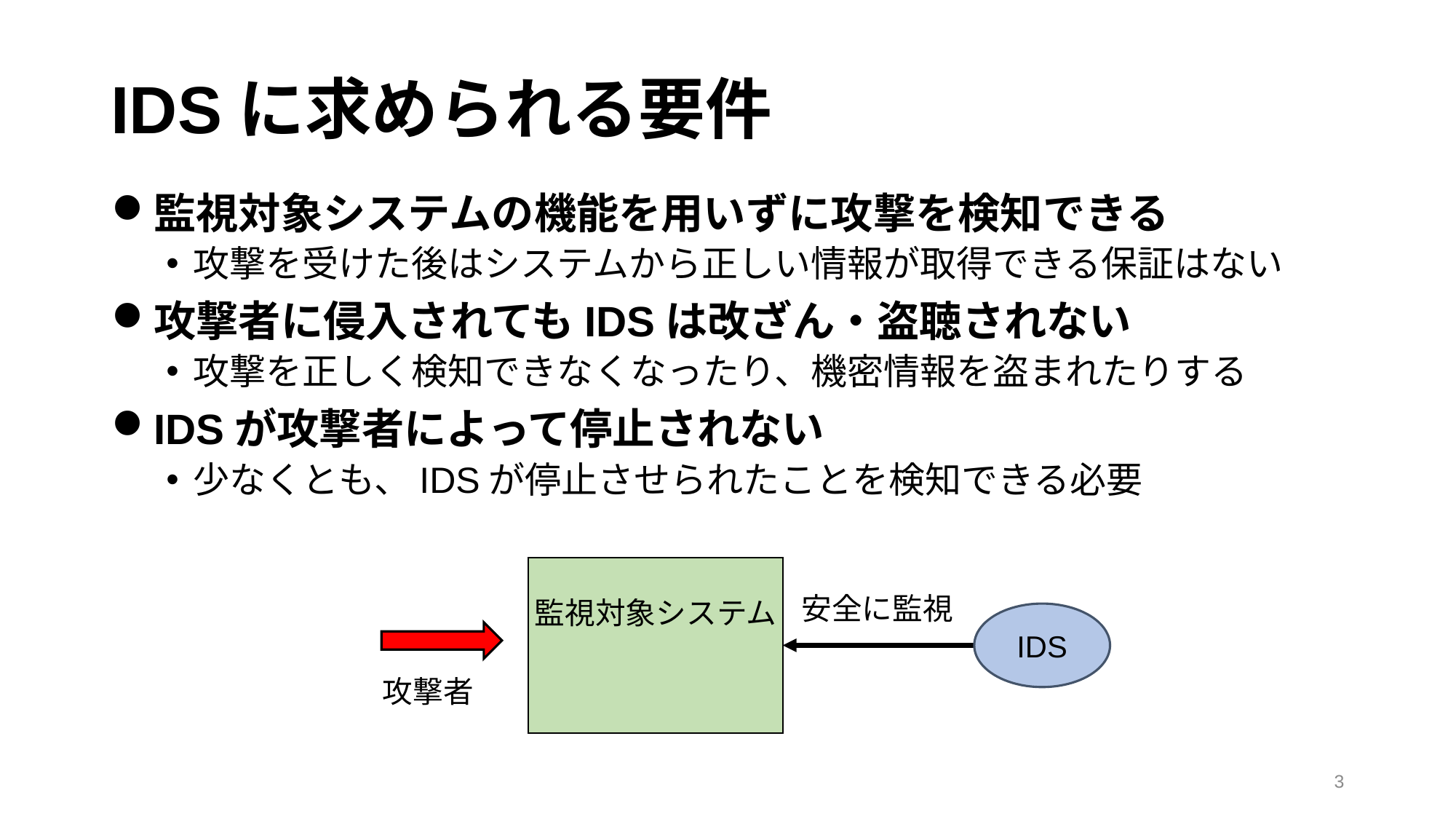

# IDSに求められる要件
監視対象システムの機能を用いずに攻撃を検知できる
攻撃を受けた後はシステムから正しい情報が取得できる保証はない
攻撃者に侵入されてもIDSは改ざん・盗聴されない
攻撃を正しく検知できなくなったり、機密情報を盗まれたりする
IDSが攻撃者によって停止されない
少なくとも、IDSが停止させられたことを検知できる必要

安全に監視
監視対象システム
IDS

攻撃者
3